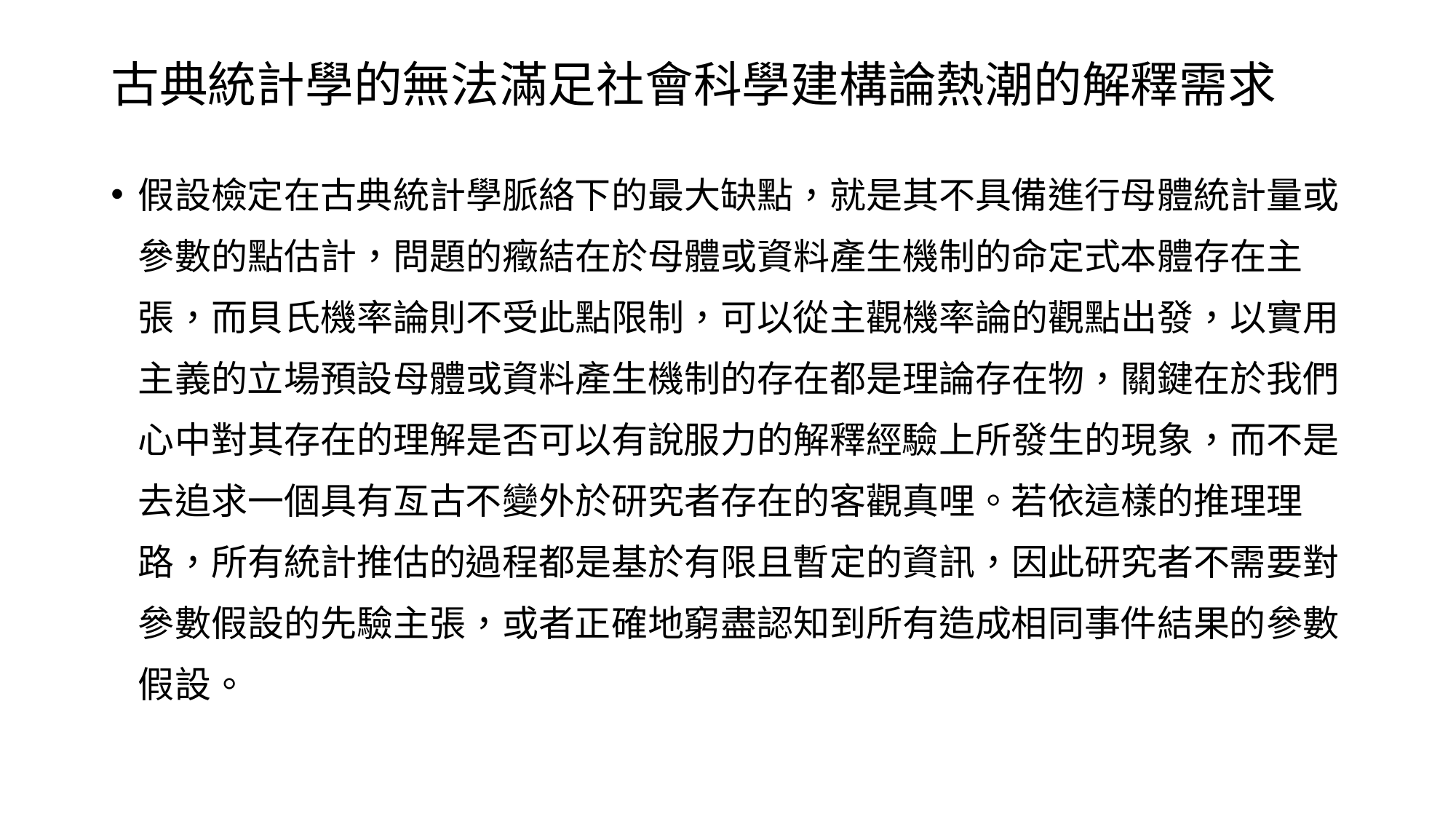

# 古典統計學的無法滿足社會科學建構論熱潮的解釋需求
假設檢定在古典統計學脈絡下的最大缺點，就是其不具備進行母體統計量或參數的點估計，問題的癥結在於母體或資料產生機制的命定式本體存在主張，而貝氏機率論則不受此點限制，可以從主觀機率論的觀點出發，以實用主義的立場預設母體或資料產生機制的存在都是理論存在物，關鍵在於我們心中對其存在的理解是否可以有說服力的解釋經驗上所發生的現象，而不是去追求一個具有亙古不變外於研究者存在的客觀真哩。若依這樣的推理理路，所有統計推估的過程都是基於有限且暫定的資訊，因此研究者不需要對參數假設的先驗主張，或者正確地窮盡認知到所有造成相同事件結果的參數假設。